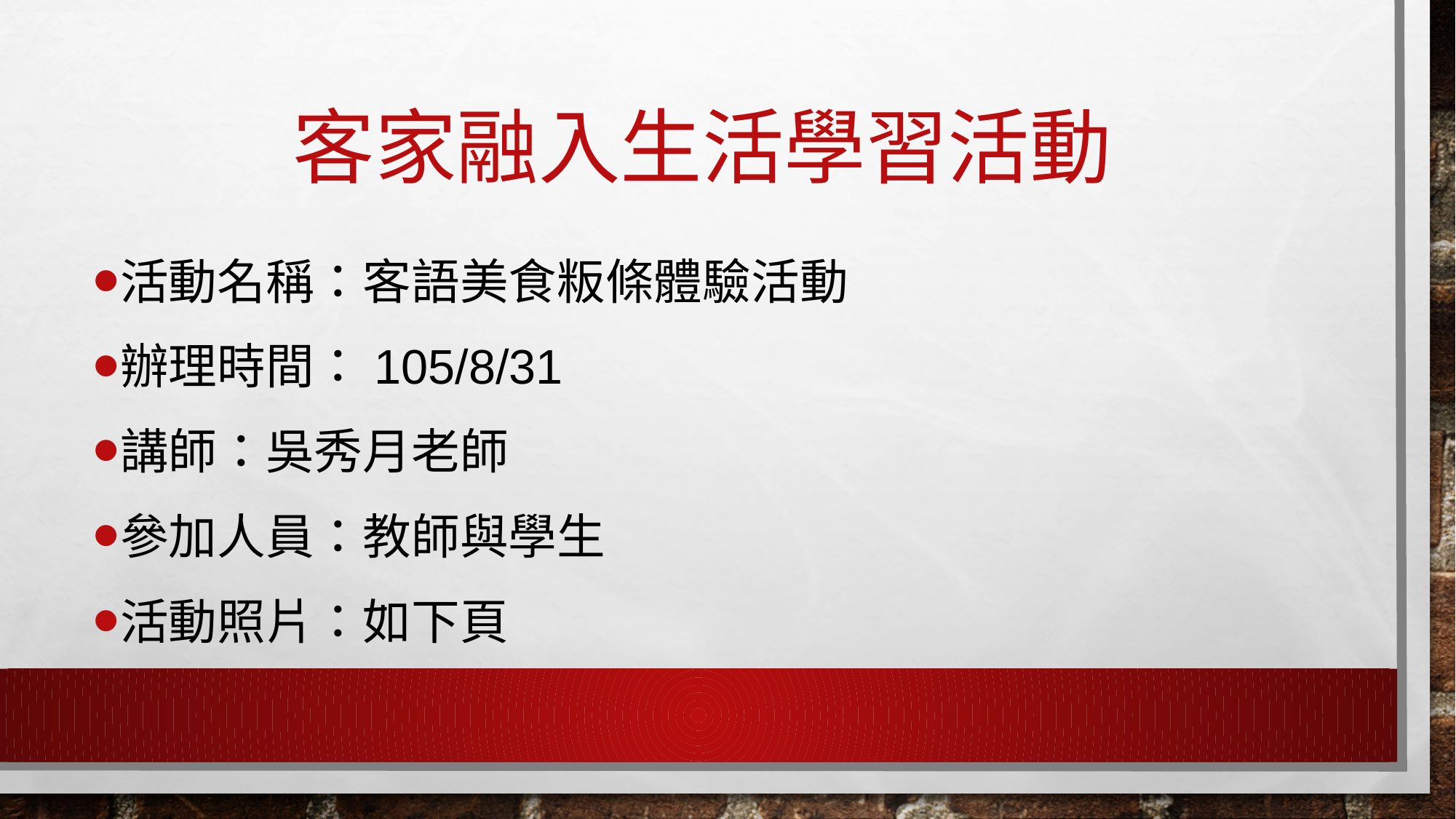

# 客家融入生活學習活動
活動名稱：客語美食粄條體驗活動
辦理時間：105/8/31
講師：吳秀月老師
參加人員：教師與學生
活動照片：如下頁